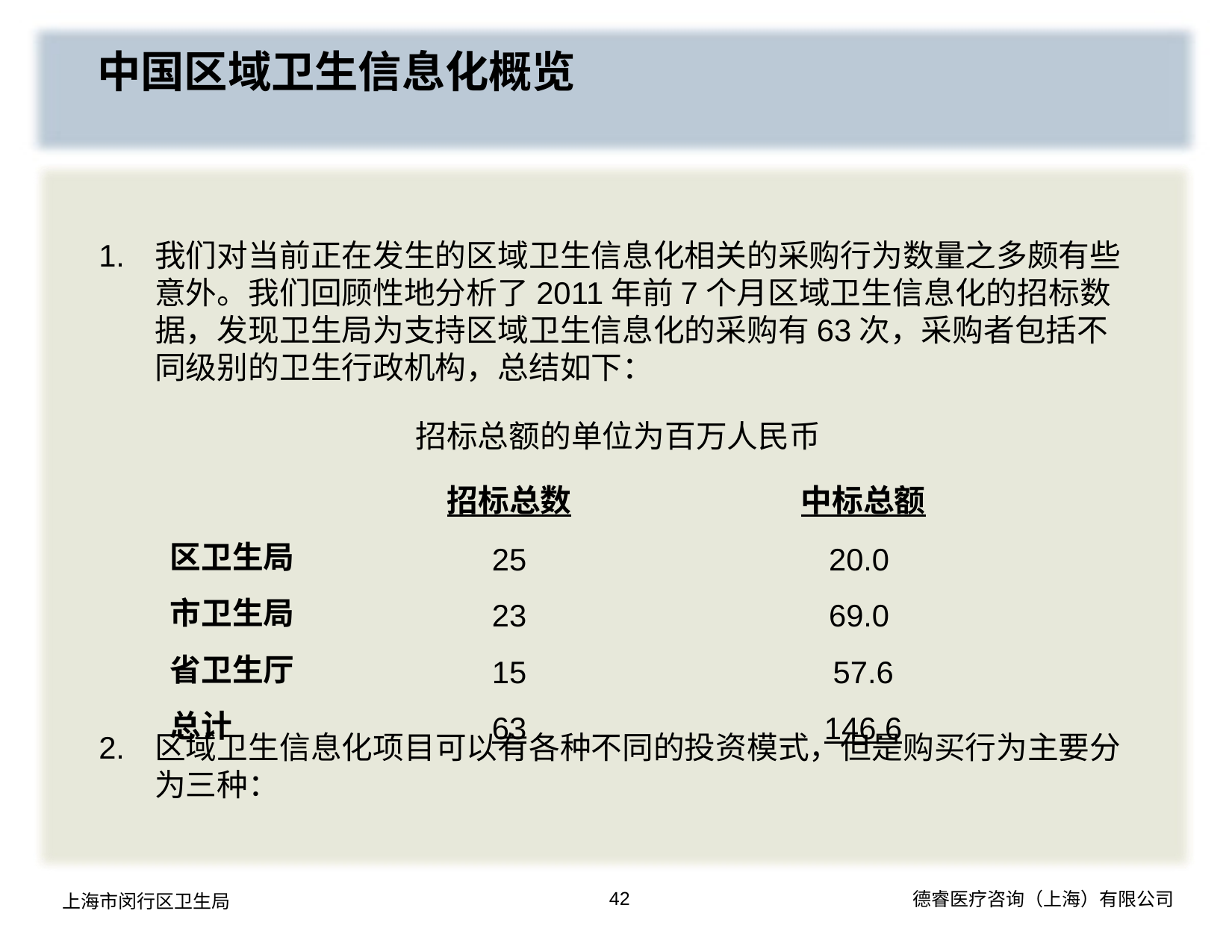

中国区域卫生信息化概览
我们对当前正在发生的区域卫生信息化相关的采购行为数量之多颇有些意外。我们回顾性地分析了2011年前7个月区域卫生信息化的招标数据，发现卫生局为支持区域卫生信息化的采购有63次，采购者包括不同级别的卫生行政机构，总结如下：
招标总额的单位为百万人民币

区域卫生信息化项目可以有各种不同的投资模式，但是购买行为主要分为三种：
|  | 招标总数 | 中标总额 |
| --- | --- | --- |
| 区卫生局 | 25 | 20.0 |
| 市卫生局 | 23 | 69.0 |
| 省卫生厅 | 15 | 57.6 |
| 总计 | 63 | 146.6 |
42